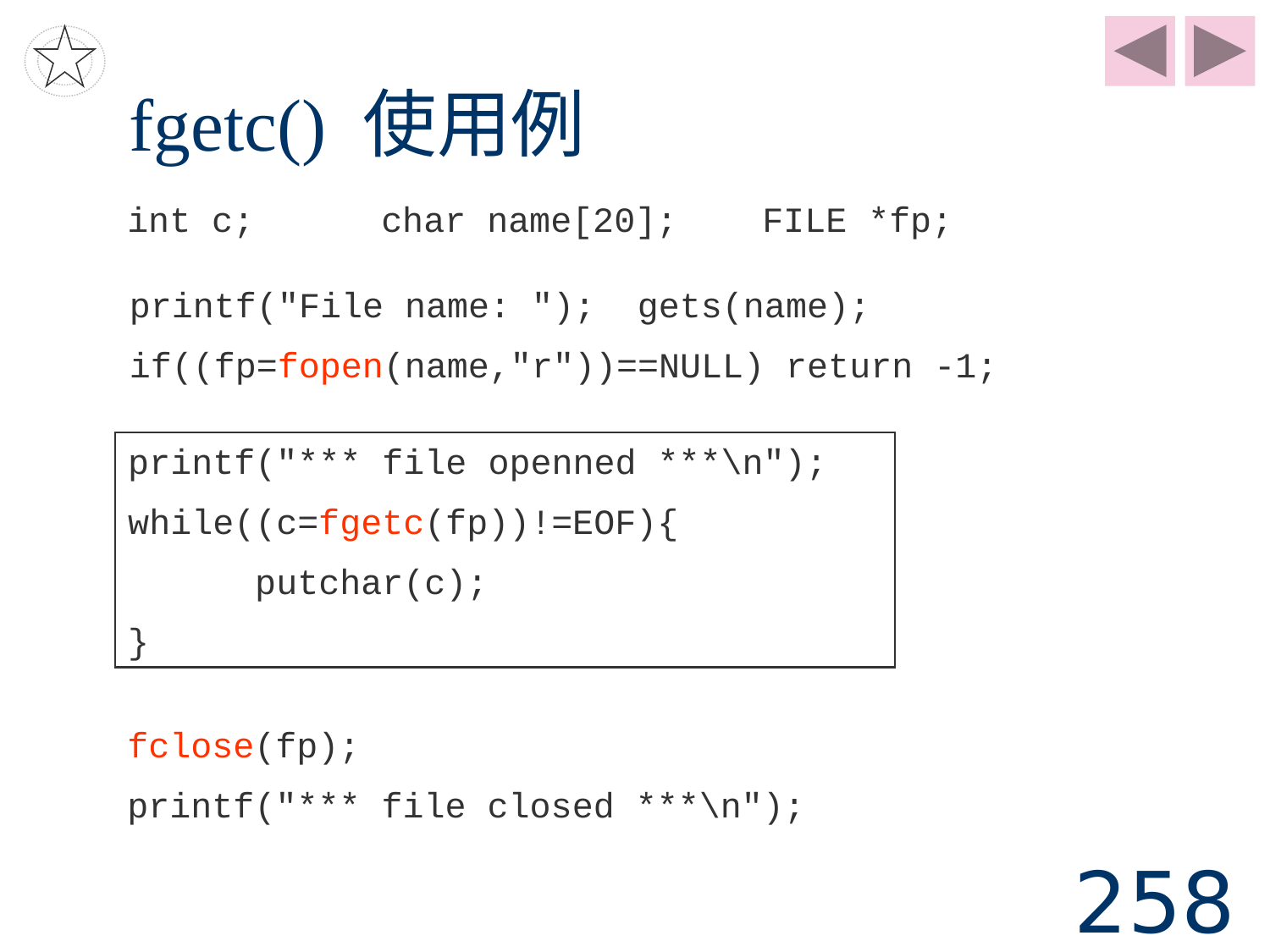

# fgetc() 使用例
int c;	char name[20];	FILE *fp;
printf("File name: ");	gets(name);
if((fp=fopen(name,"r"))==NULL) return -1;
printf("*** file openned ***\n");
while((c=fgetc(fp))!=EOF){
	putchar(c);
}
fclose(fp);
printf("*** file closed ***\n");
258